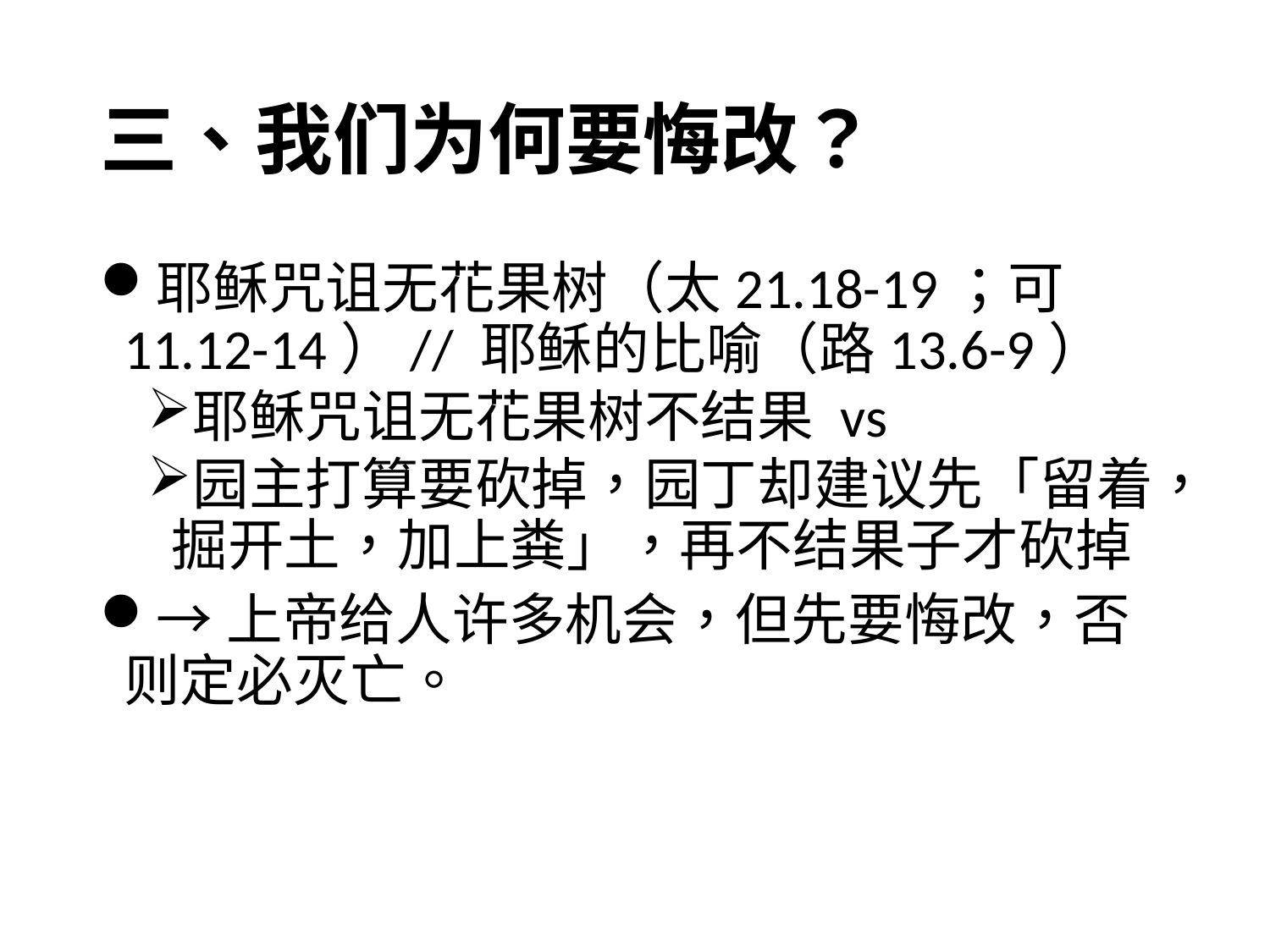

# 三、我们为何要悔改？
耶稣咒诅无花果树（太21.18-19；可11.12-14）// 耶稣的比喻（路13.6-9）
耶稣咒诅无花果树不结果 vs
园主打算要砍掉，园丁却建议先「留着，掘开土，加上粪」，再不结果子才砍掉
→上帝给人许多机会，但先要悔改，否则定必灭亡。